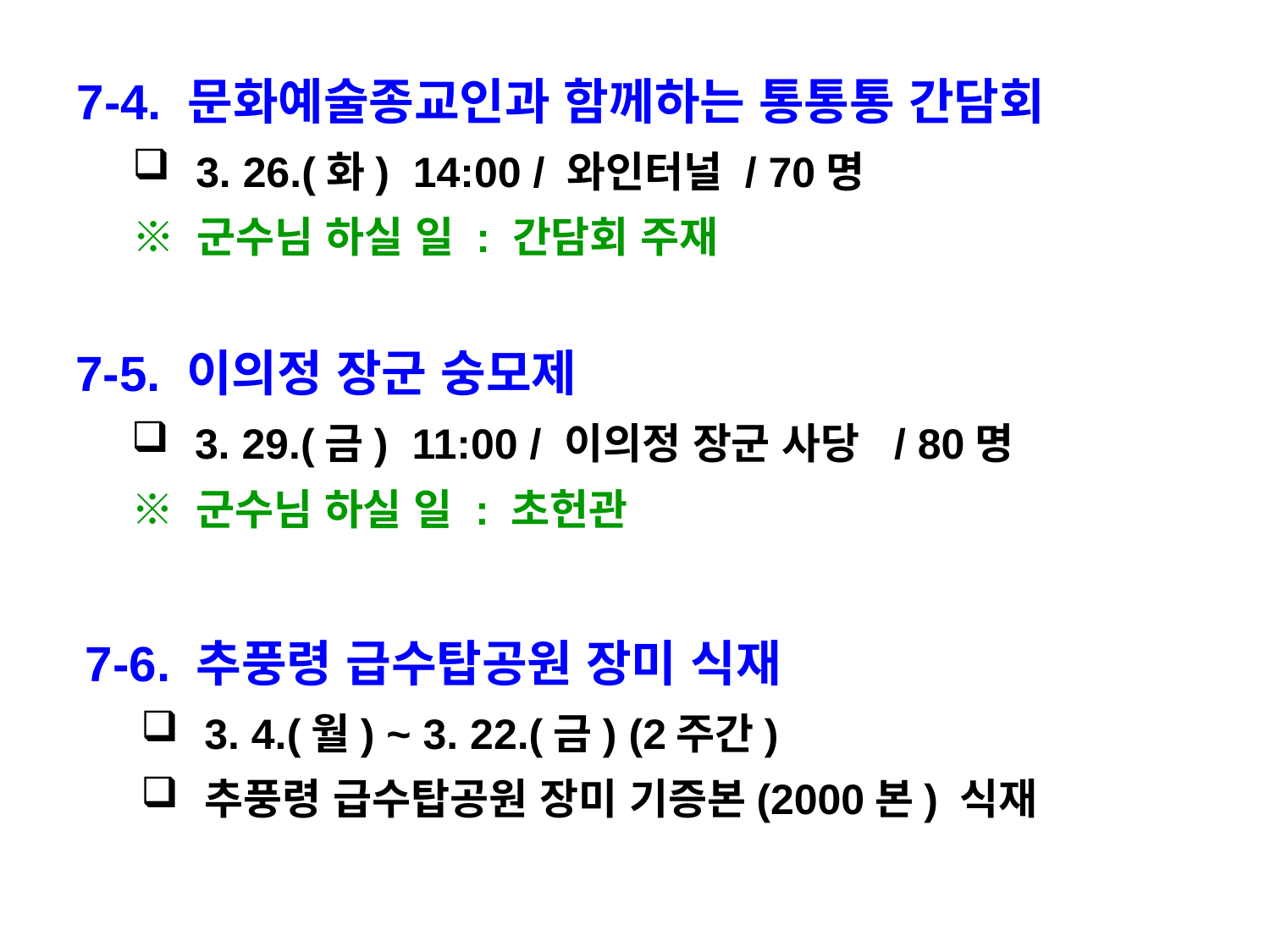

7-4. 문화예술종교인과 함께하는 통통통 간담회
3. 26.(화)  14:00 / 와인터널 / 70명
※ 군수님 하실 일 : 간담회 주재

7-5. 이의정 장군 숭모제
3. 29.(금)  11:00 / 이의정 장군 사당  / 80명
※ 군수님 하실 일 : 초헌관

7-6. 추풍령 급수탑공원 장미 식재
3. 4.(월) ~ 3. 22.(금) (2주간)
추풍령 급수탑공원 장미 기증본(2000본) 식재